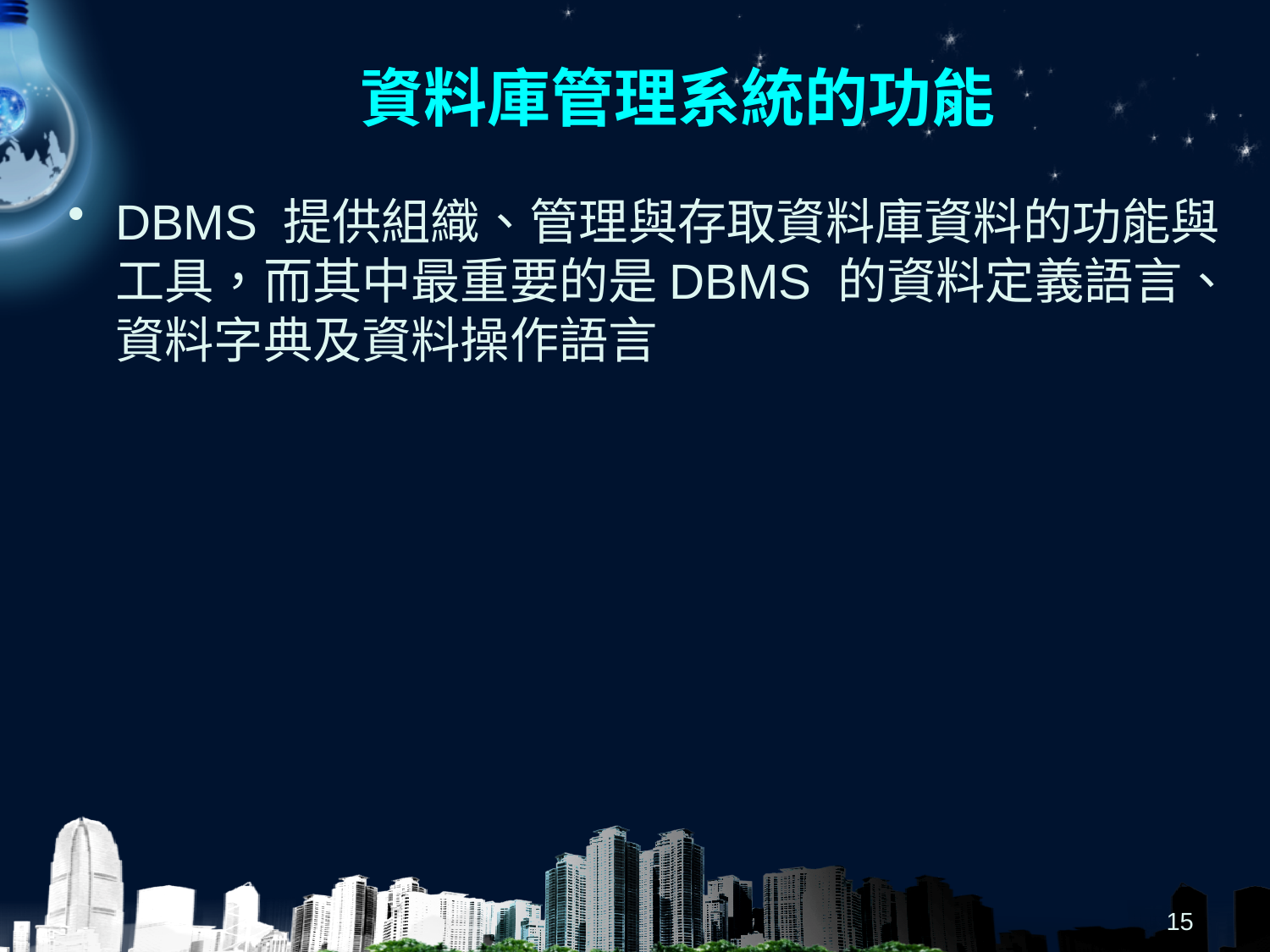

# 資料庫管理系統的功能
DBMS 提供組織、管理與存取資料庫資料的功能與工具，而其中最重要的是DBMS 的資料定義語言、資料字典及資料操作語言
15